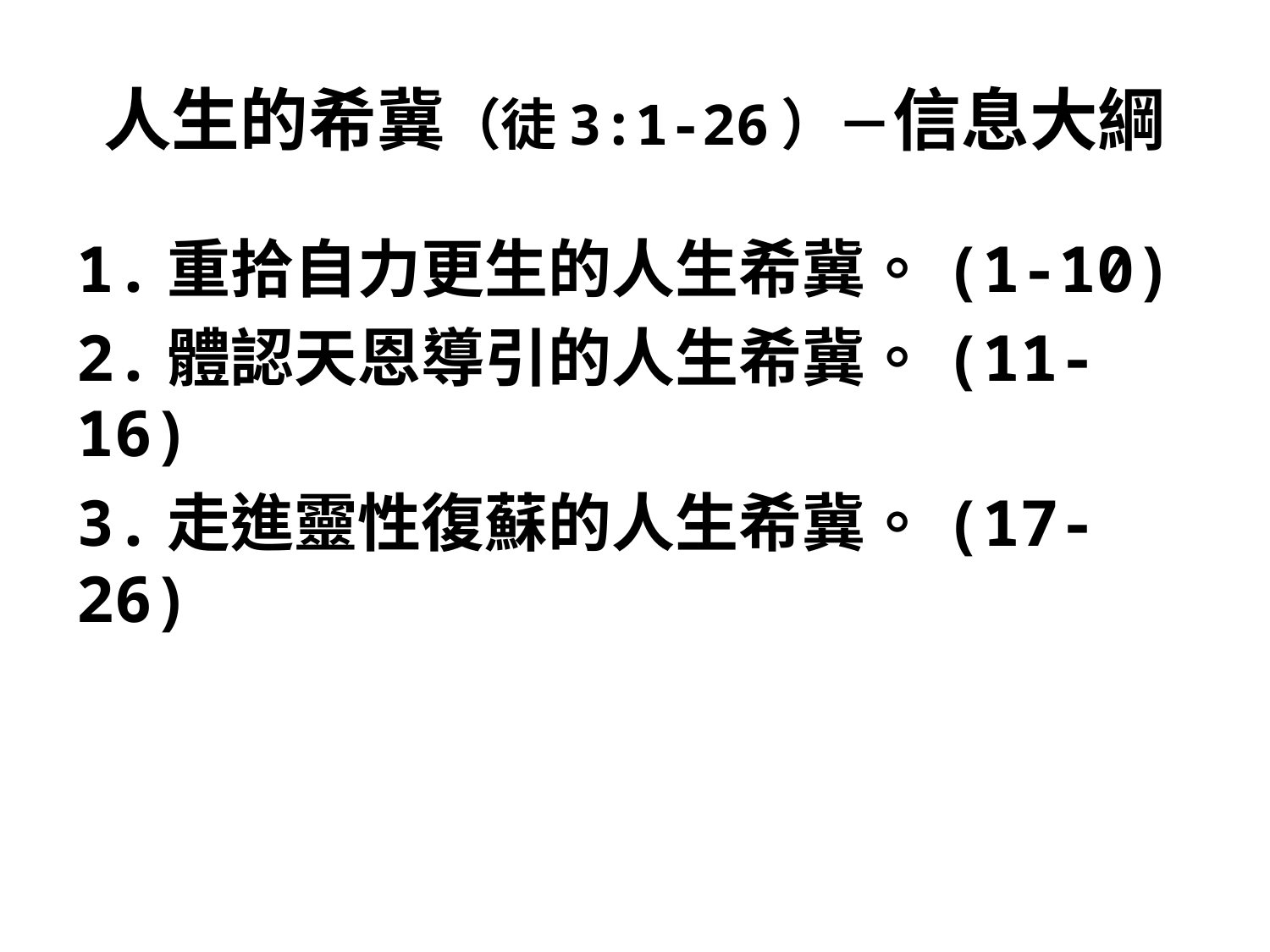

# 人生的希冀（徒3:1-26）－信息大綱
1.重拾自力更生的人生希冀。(1-10)
2.體認天恩導引的人生希冀。(11-16)
3.走進靈性復蘇的人生希冀。(17-26)